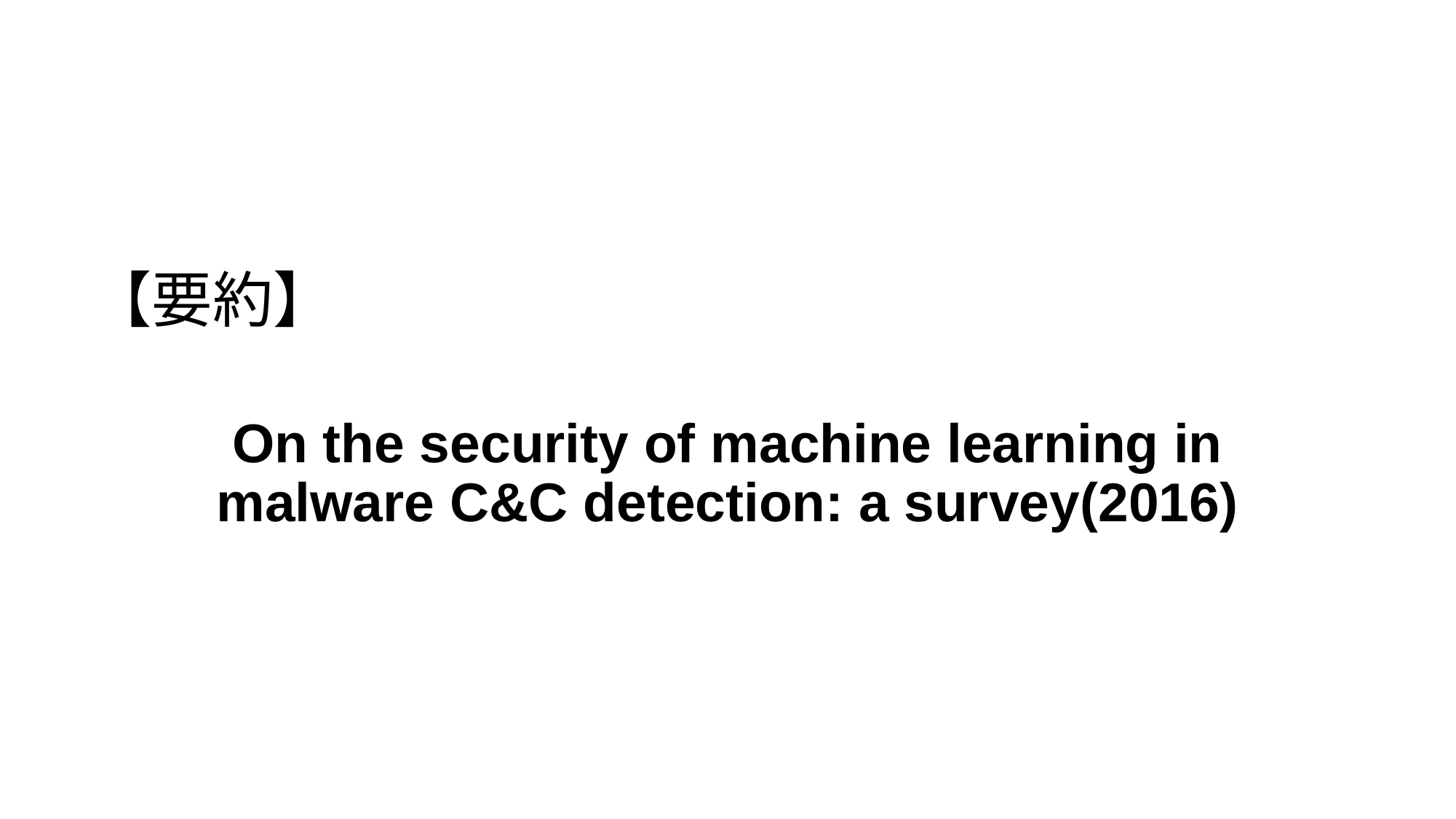

【要約】
# On the security of machine learning in malware C&C detection: a survey(2016)